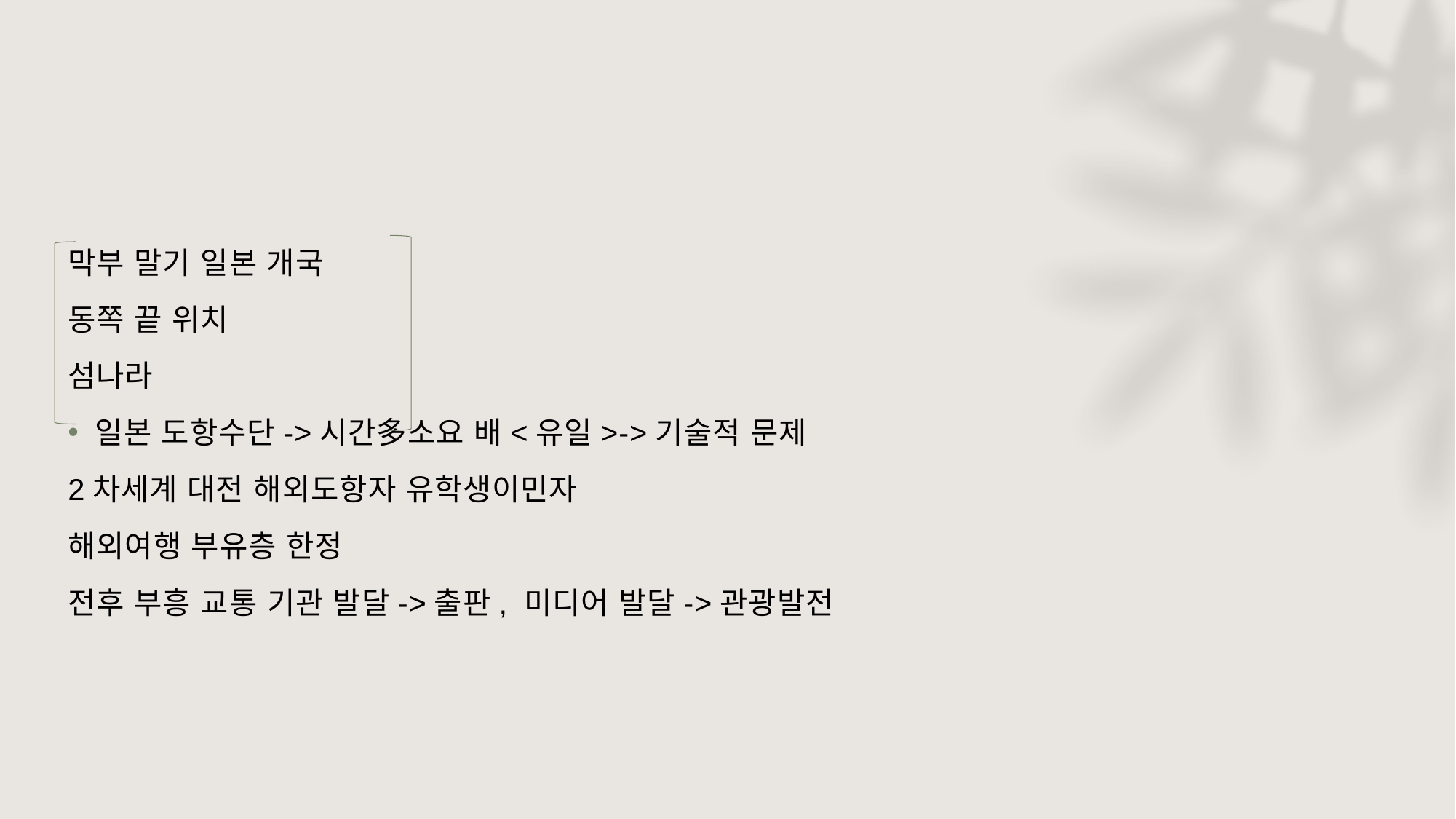

#
막부 말기 일본 개국
동쪽 끝 위치
섬나라
일본 도항수단->시간多소요 배<유일>->기술적 문제
2차세계 대전 해외도항자 유학생이민자
해외여행 부유층 한정
전후 부흥 교통 기관 발달->출판, 미디어 발달->관광발전